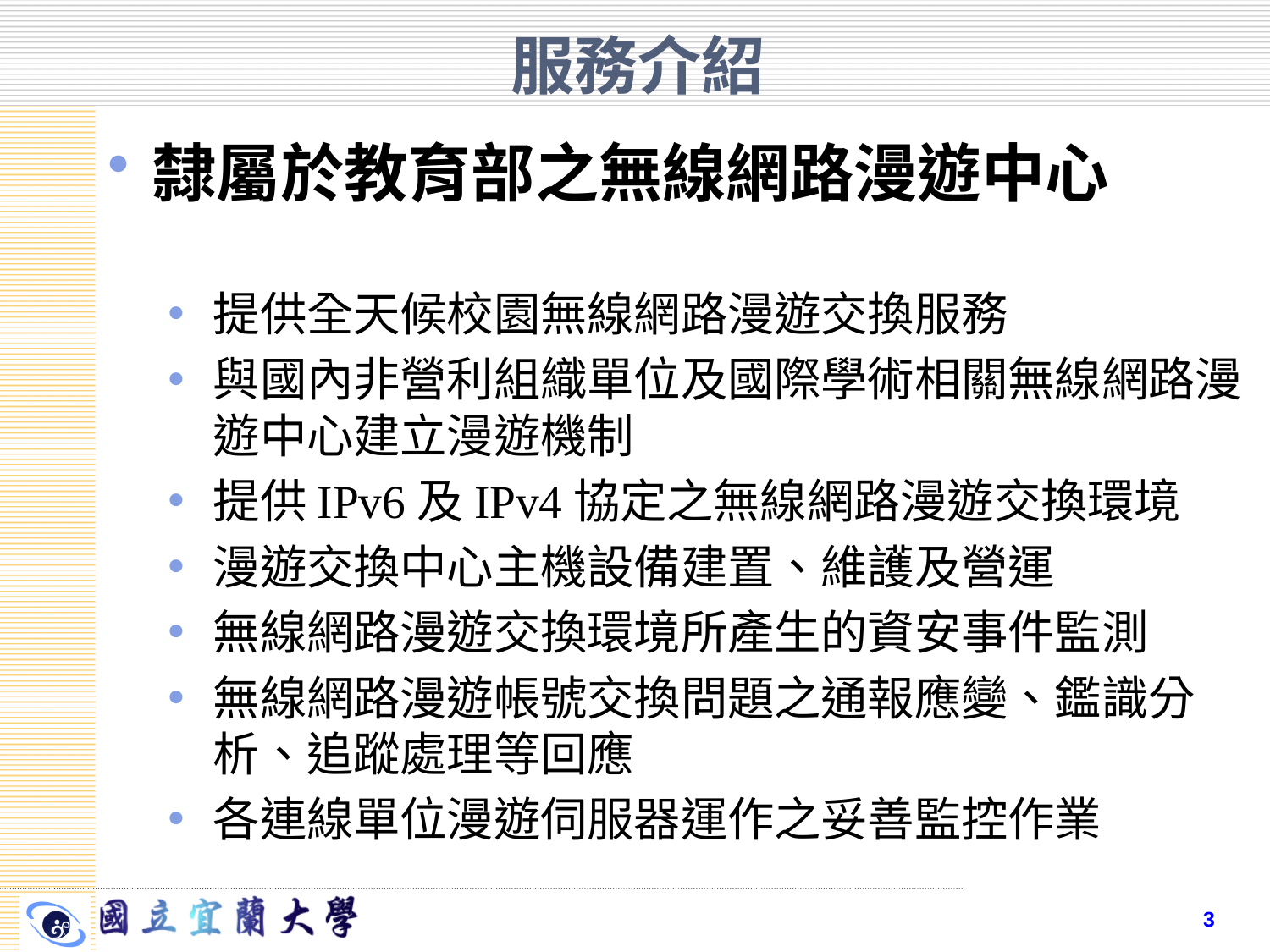

# 服務介紹
隸屬於教育部之無線網路漫遊中心

提供全天候校園無線網路漫遊交換服務
與國內非營利組織單位及國際學術相關無線網路漫遊中心建立漫遊機制
提供IPv6及IPv4協定之無線網路漫遊交換環境
漫遊交換中心主機設備建置、維護及營運
無線網路漫遊交換環境所產生的資安事件監測
無線網路漫遊帳號交換問題之通報應變、鑑識分析、追蹤處理等回應
各連線單位漫遊伺服器運作之妥善監控作業

3